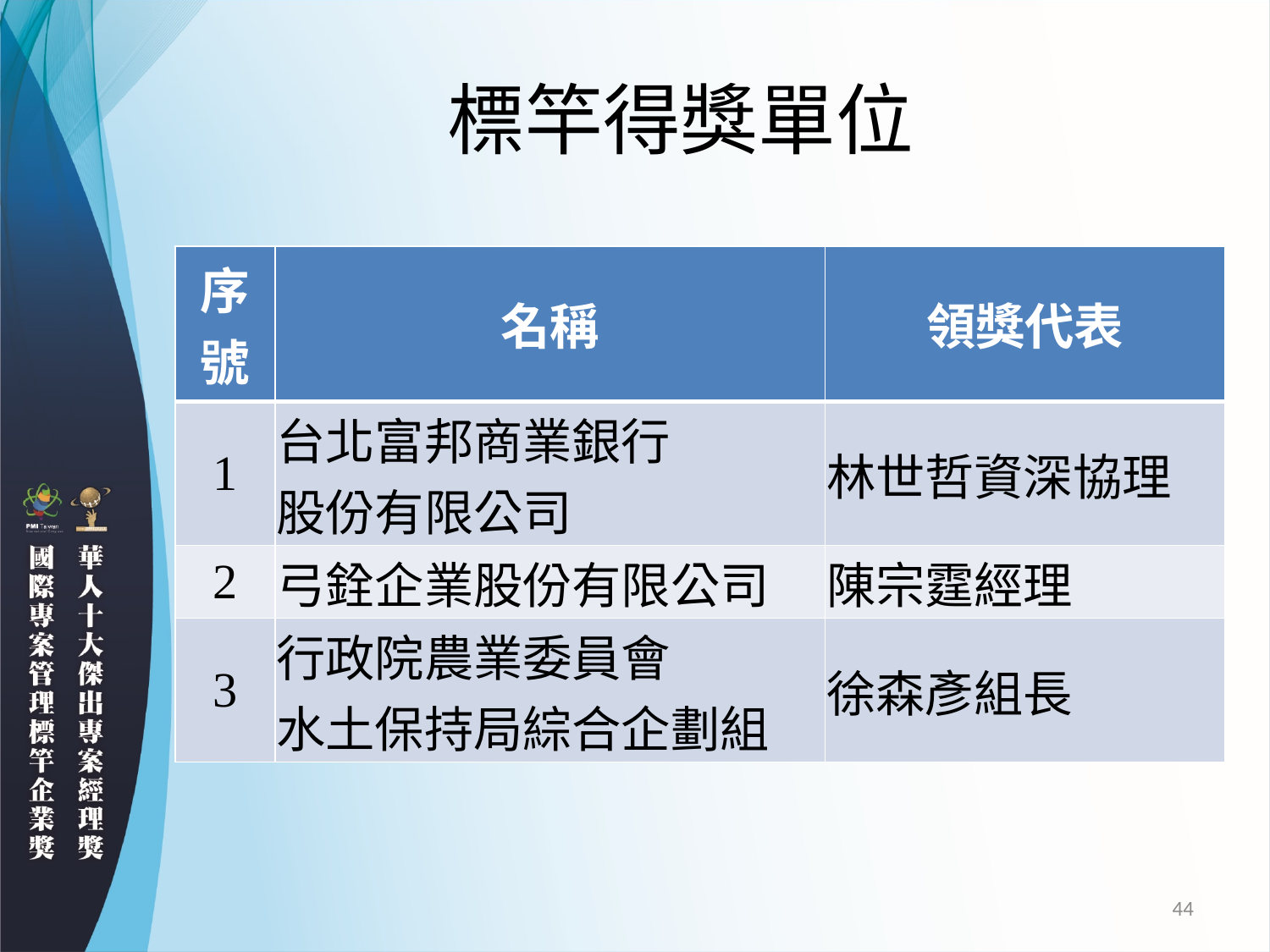

# 標竿得獎單位
| 序號 | 名稱 | 領獎代表 |
| --- | --- | --- |
| 1 | 台北富邦商業銀行 股份有限公司 | 林世哲資深協理 |
| 2 | 弓銓企業股份有限公司 | 陳宗霆經理 |
| 3 | 行政院農業委員會 水土保持局綜合企劃組 | 徐森彥組長 |
44